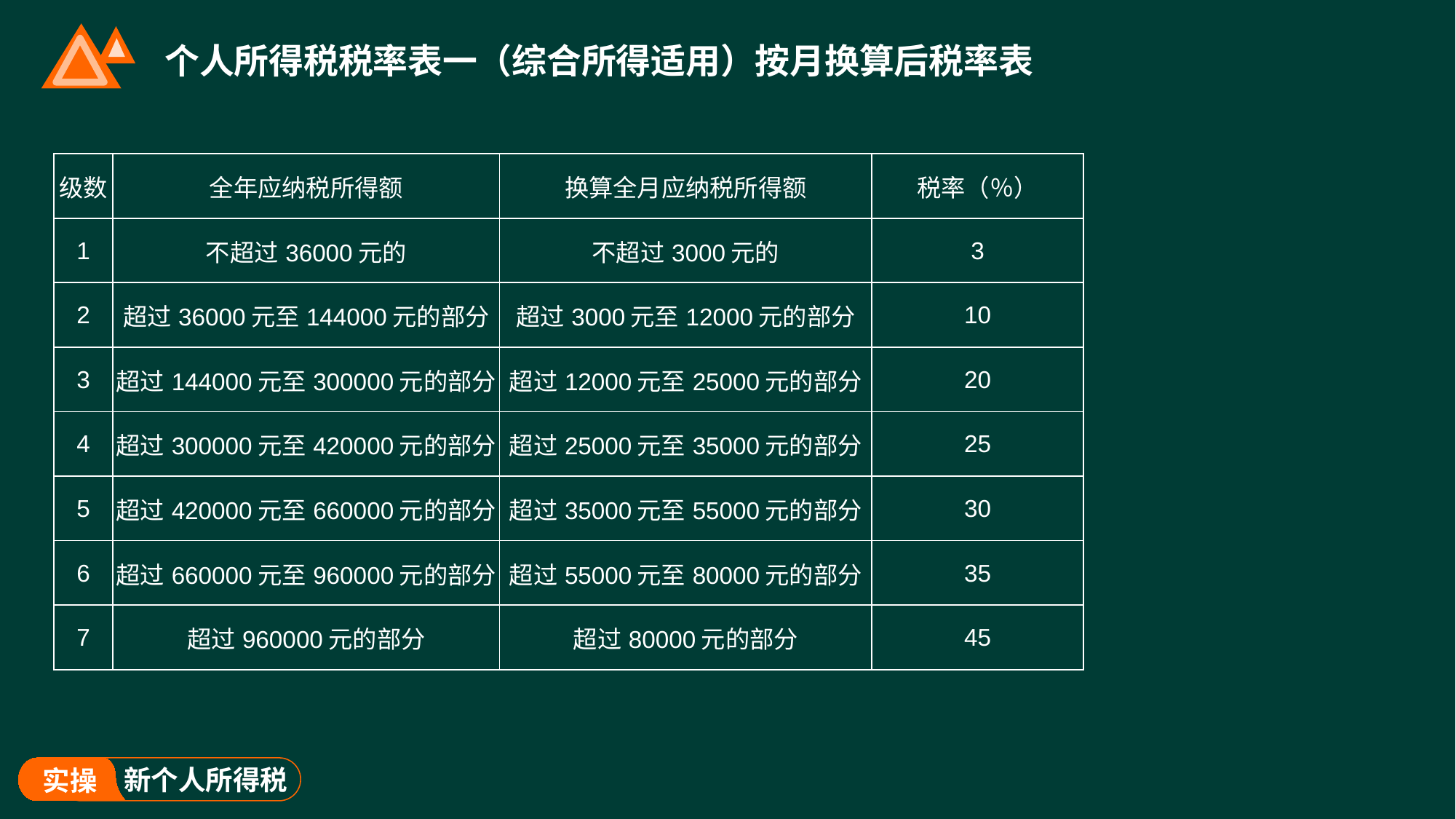

# 个人所得税税率表一（综合所得适用）按月换算后税率表
| 级数 | 全年应纳税所得额 | 换算全月应纳税所得额 | 税率（％） |
| --- | --- | --- | --- |
| 1 | 不超过36000元的 | 不超过3000元的 | 3 |
| 2 | 超过36000元至144000元的部分 | 超过3000元至12000元的部分 | 10 |
| 3 | 超过144000元至300000元的部分 | 超过12000元至25000元的部分 | 20 |
| 4 | 超过300000元至420000元的部分 | 超过25000元至35000元的部分 | 25 |
| 5 | 超过420000元至660000元的部分 | 超过35000元至55000元的部分 | 30 |
| 6 | 超过660000元至960000元的部分 | 超过55000元至80000元的部分 | 35 |
| 7 | 超过960000元的部分 | 超过80000元的部分 | 45 |